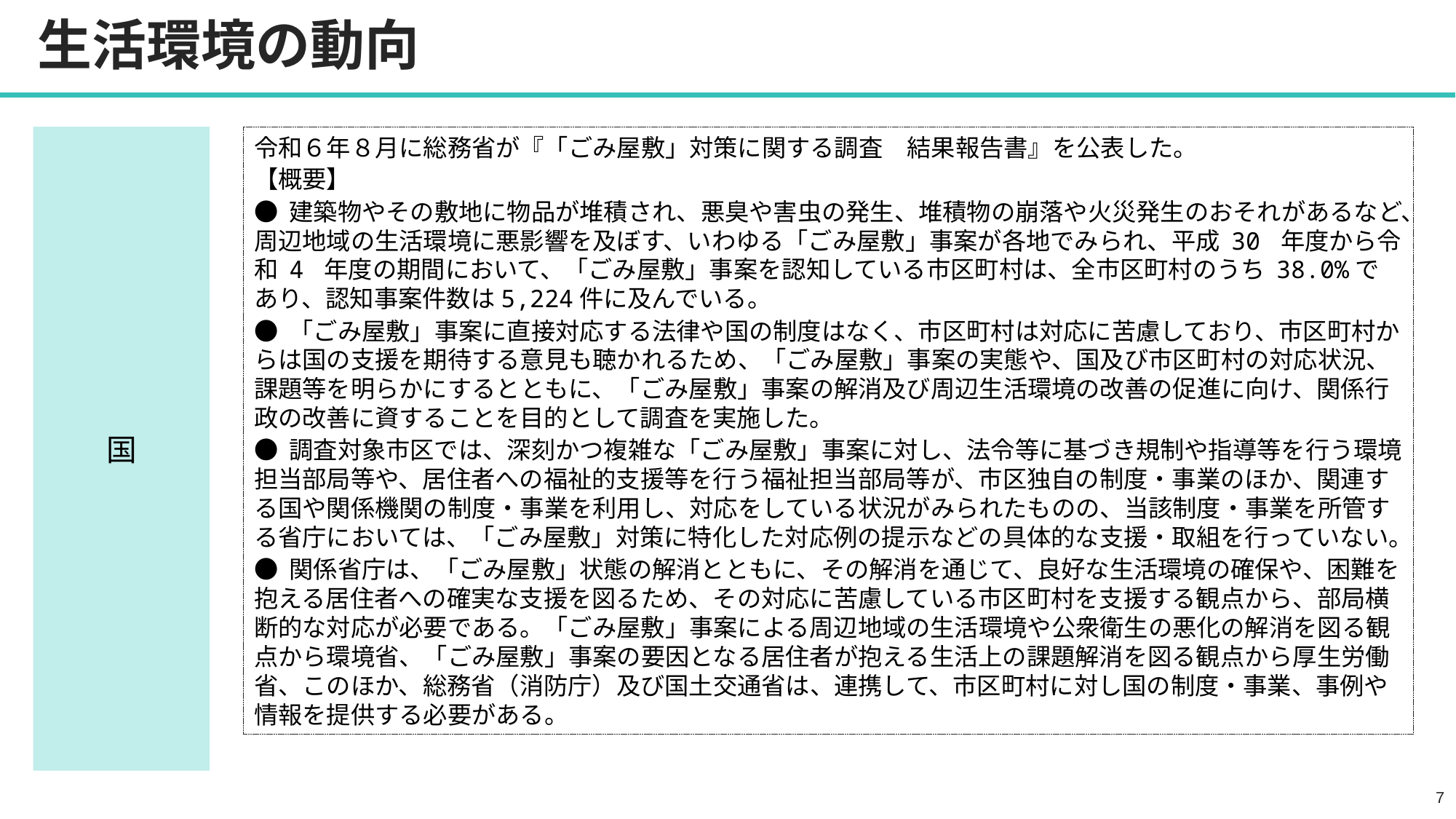

# 生活環境の動向
国
令和６年８月に総務省が『「ごみ屋敷」対策に関する調査　結果報告書』を公表した。
【概要】
● 建築物やその敷地に物品が堆積され、悪臭や害虫の発生、堆積物の崩落や火災発生のおそれがあるなど、周辺地域の生活環境に悪影響を及ぼす、いわゆる「ごみ屋敷」事案が各地でみられ、平成 30 年度から令和 4 年度の期間において、「ごみ屋敷」事案を認知している市区町村は、全市区町村のうち 38.0%であり、認知事案件数は5,224件に及んでいる。
● 「ごみ屋敷」事案に直接対応する法律や国の制度はなく、市区町村は対応に苦慮しており、市区町村からは国の支援を期待する意見も聴かれるため、「ごみ屋敷」事案の実態や、国及び市区町村の対応状況、課題等を明らかにするとともに、「ごみ屋敷」事案の解消及び周辺生活環境の改善の促進に向け、関係行政の改善に資することを目的として調査を実施した。
● 調査対象市区では、深刻かつ複雑な「ごみ屋敷」事案に対し、法令等に基づき規制や指導等を行う環境担当部局等や、居住者への福祉的支援等を行う福祉担当部局等が、市区独自の制度・事業のほか、関連する国や関係機関の制度・事業を利用し、対応をしている状況がみられたものの、当該制度・事業を所管する省庁においては、「ごみ屋敷」対策に特化した対応例の提示などの具体的な支援・取組を行っていない。
● 関係省庁は、「ごみ屋敷」状態の解消とともに、その解消を通じて、良好な生活環境の確保や、困難を抱える居住者への確実な支援を図るため、その対応に苦慮している市区町村を支援する観点から、部局横断的な対応が必要である。「ごみ屋敷」事案による周辺地域の生活環境や公衆衛生の悪化の解消を図る観点から環境省、「ごみ屋敷」事案の要因となる居住者が抱える生活上の課題解消を図る観点から厚生労働省、このほか、総務省（消防庁）及び国土交通省は、連携して、市区町村に対し国の制度・事業、事例や情報を提供する必要がある。
7